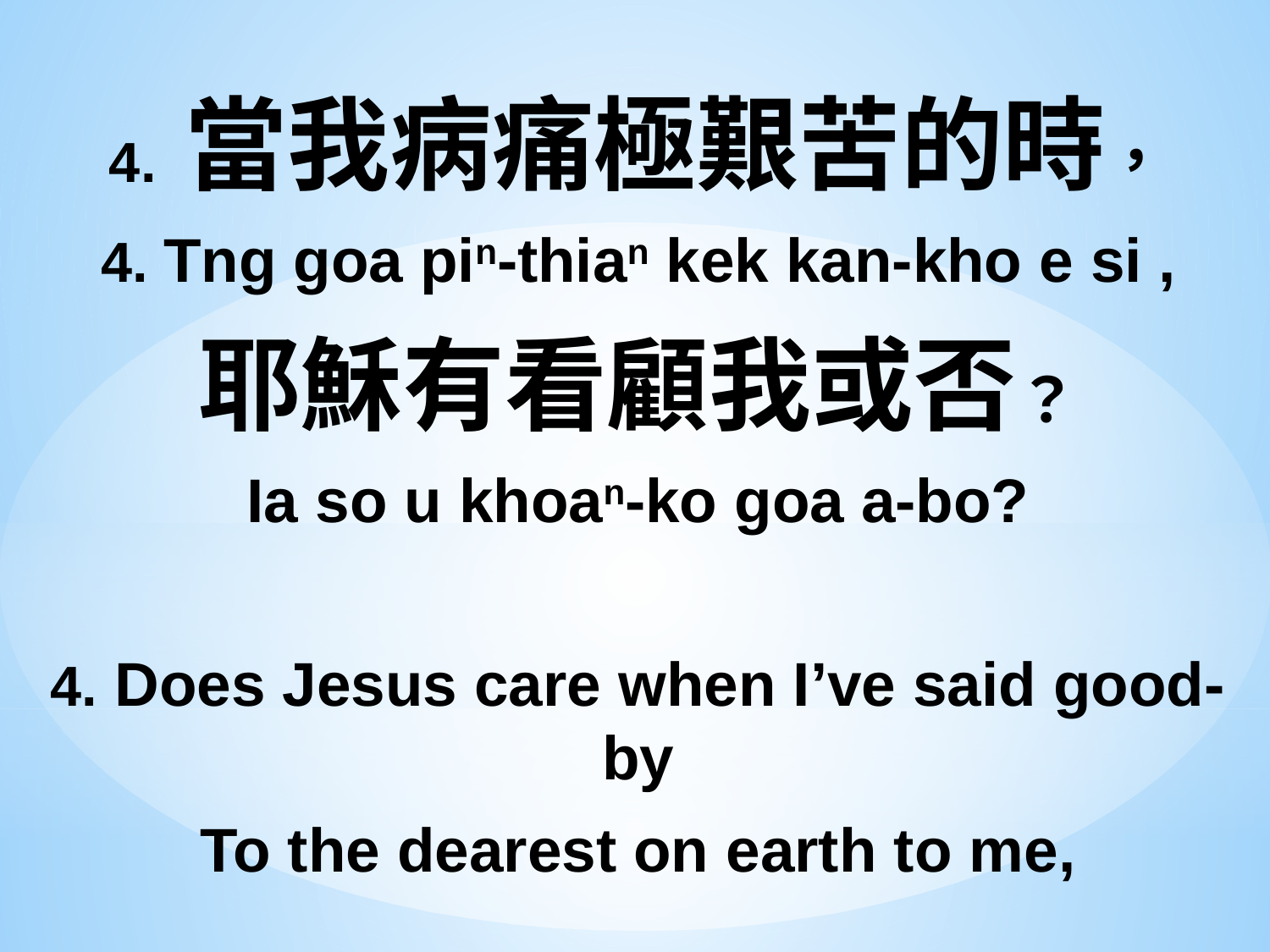

4. 當我病痛極艱苦的時，
4. Tng goa pin-thian kek kan-kho e si ,
耶穌有看顧我或否？
Ia so u khoan-ko goa a-bo?

4. Does Jesus care when I’ve said good-by
To the dearest on earth to me,